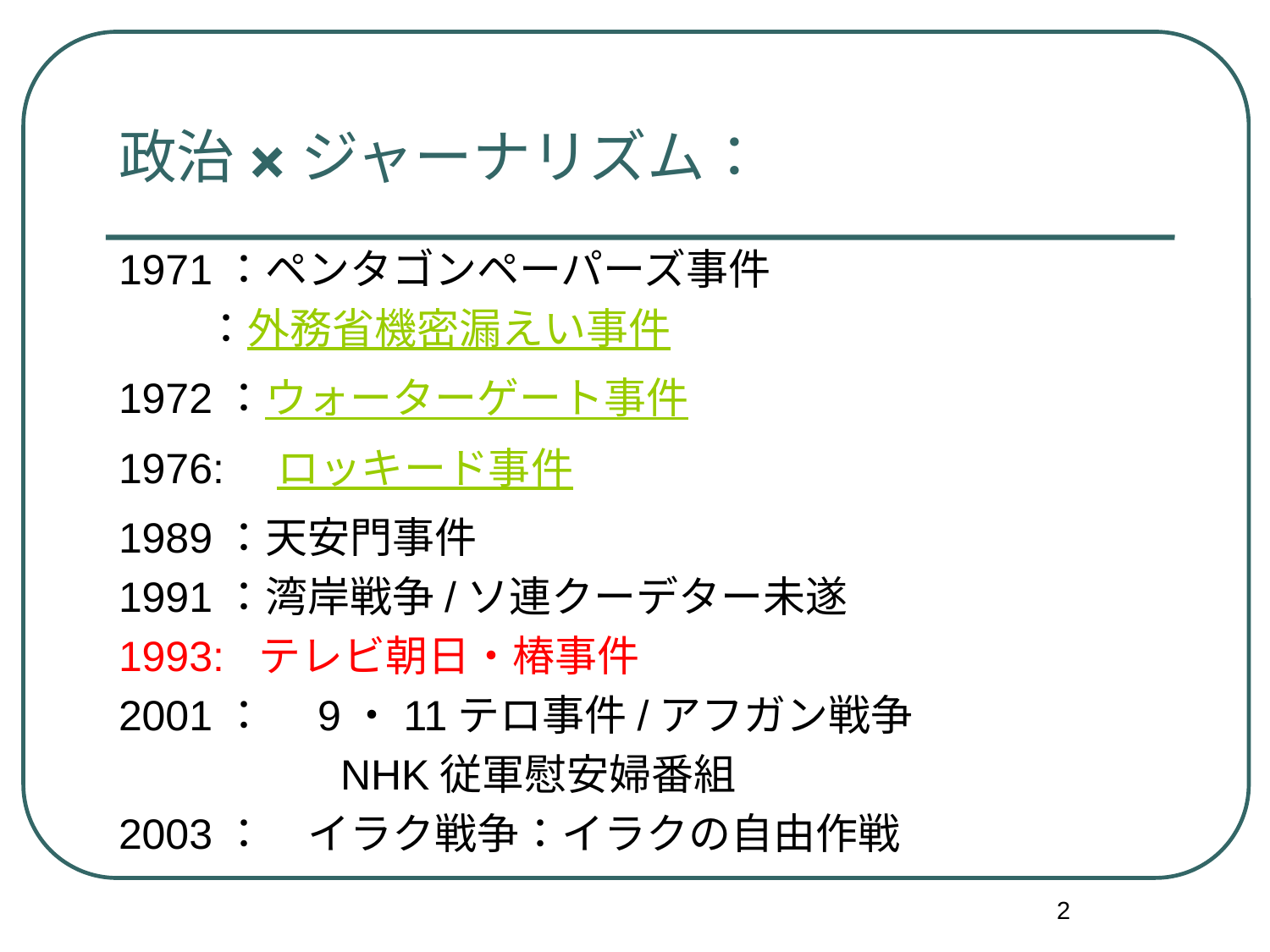

政治×ジャーナリズム：
1971：ペンタゴンペーパーズ事件
        ：外務省機密漏えい事件
1972：ウォーターゲート事件
1976:　ロッキード事件
1989：天安門事件
1991：湾岸戦争/ソ連クーデター未遂
1993:  テレビ朝日・椿事件
2001：　9・11テロ事件/アフガン戦争
　　　　　NHK従軍慰安婦番組
2003：　イラク戦争：イラクの自由作戦
2